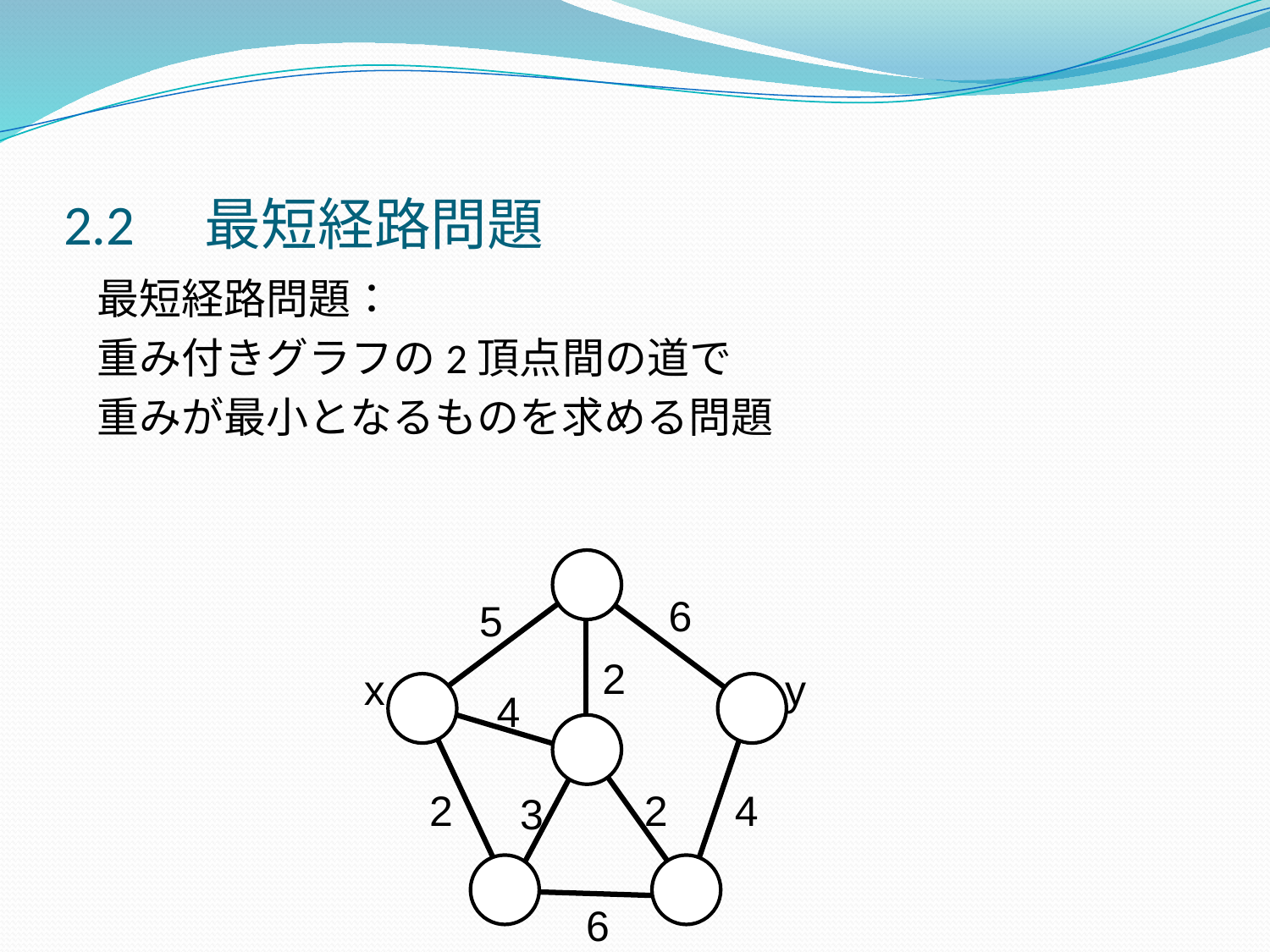

# 2.2　最短経路問題
最短経路問題：
重み付きグラフの2頂点間の道で
重みが最小となるものを求める問題

6
5
2
x
y

4

2
2
4
3

6